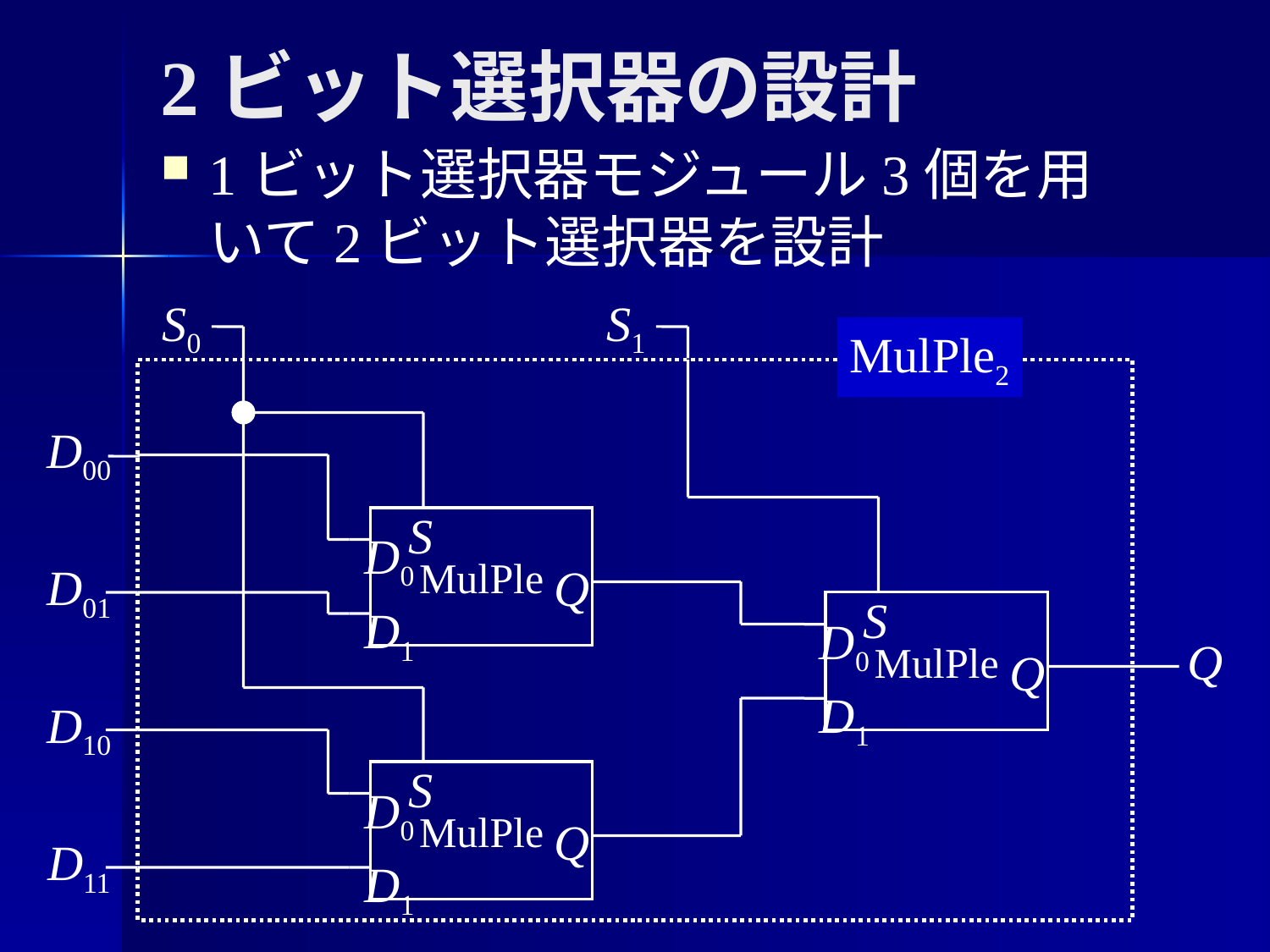

# 2ビット選択器の設計
1ビット選択器モジュール3個を用いて2ビット選択器を設計
S0
S1
MulPle2

D00

S
MulPle
D0

Q

D1

D01

S
MulPle
D0

Q

D1

Q
D10

S
MulPle
D0

Q

D1

D11